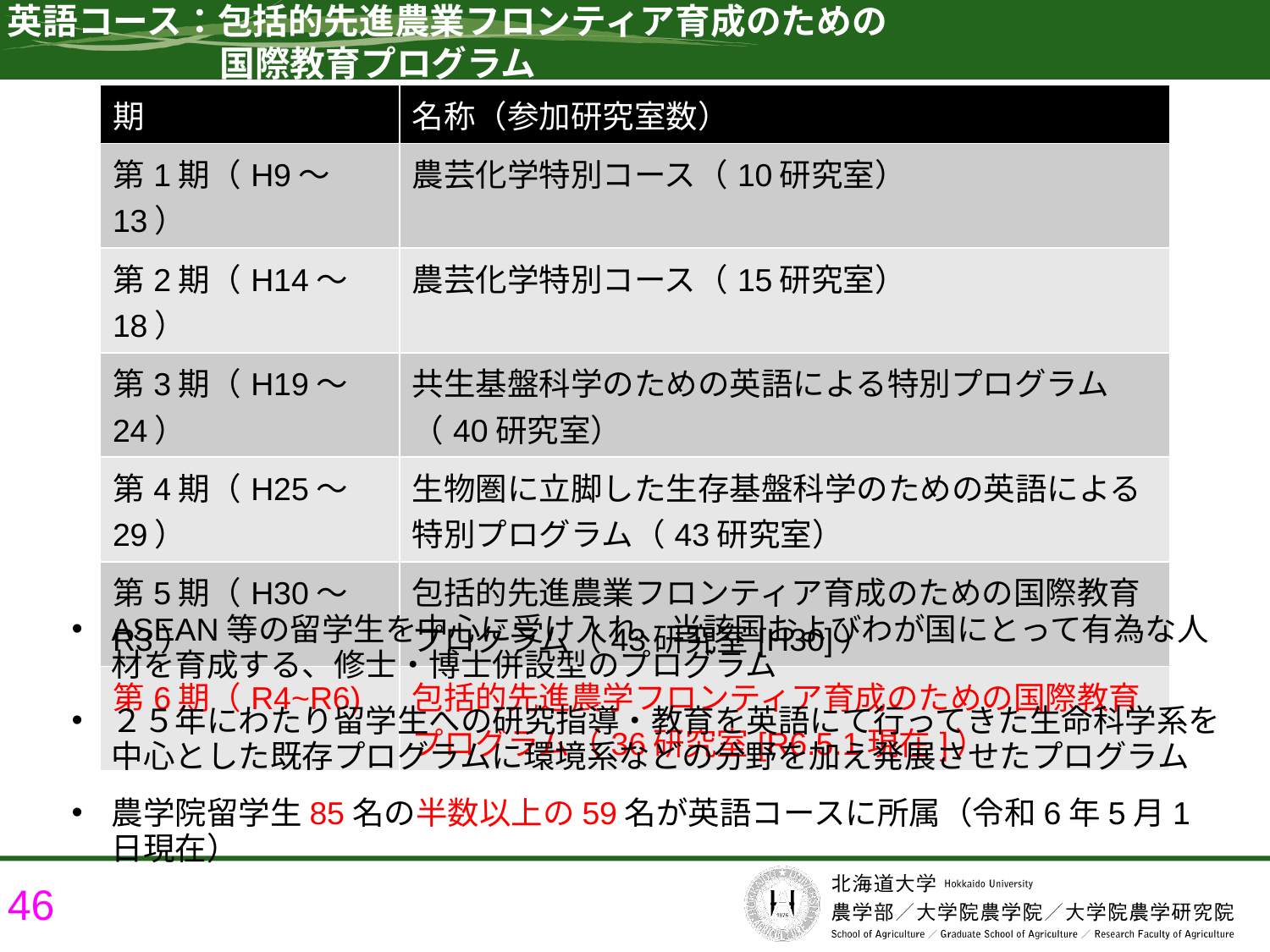

英語コース：包括的先進農業フロンティア育成のための
　　　　　　国際教育プログラム
| 期 | 名称（参加研究室数） |
| --- | --- |
| 第1期（H9～13） | 農芸化学特別コース（10研究室） |
| 第2期（H14～18） | 農芸化学特別コース（15研究室） |
| 第3期（H19～24） | 共生基盤科学のための英語による特別プログラム（40研究室） |
| 第4期（H25～29） | 生物圏に立脚した生存基盤科学のための英語による特別プログラム（43研究室） |
| 第5期（H30～R3） | 包括的先進農業フロンティア育成のための国際教育プログラム（43研究室[H30]） |
| 第6期（R4~R6) | 包括的先進農学フロンティア育成のための国際教育プログラム（36研究室[R6.5.1現在]） |
ASEAN等の留学生を中心に受け入れ、当該国およびわが国にとって有為な人材を育成する、修士・博士併設型のプログラム
２５年にわたり留学生への研究指導・教育を英語にて行ってきた生命科学系を
中心とした既存プログラムに環境系などの分野を加え発展させたプログラム
農学院留学生85名の半数以上の59名が英語コースに所属（令和6年5月1日現在）
46